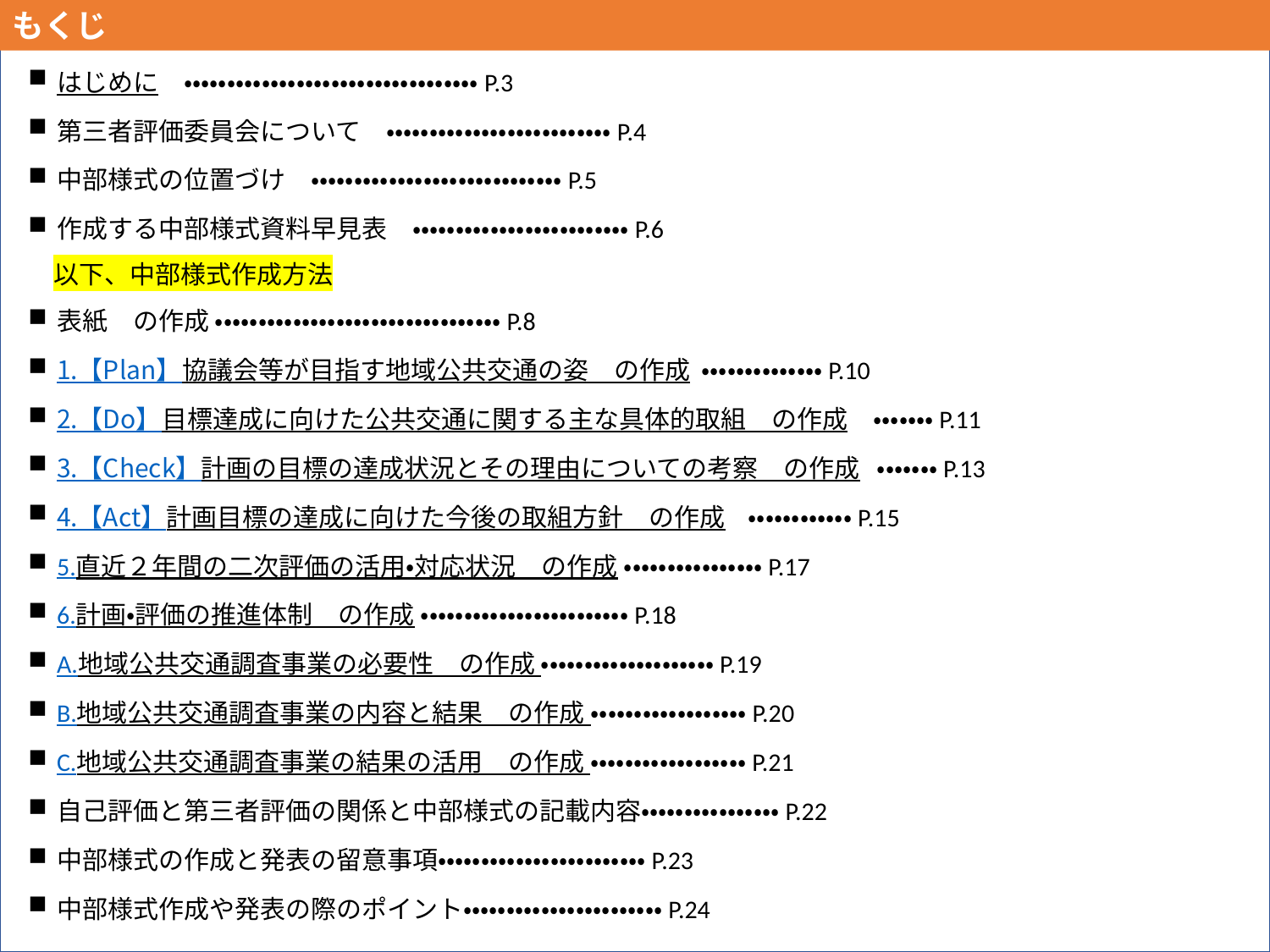

2
もくじ
はじめに　・・・・・・・・・・・・・・・・・・・・・・・・・・・・・・・・・・P.3
第三者評価委員会について　・・・・・・・・・・・・・・・・・・・・・・・・・・P.4
中部様式の位置づけ　・・・・・・・・・・・・・・・・・・・・・・・・・・・・・P.5
作成する中部様式資料早見表　・・・・・・・・・・・・・・・・・・・・・・・・・P.6
　以下、中部様式作成方法
表紙　の作成 ・・・・・・・・・・・・・・・・・・・・・・・・・・・・・・・・・P.8
1.【Plan】協議会等が目指す地域公共交通の姿　の作成  ・・・・・・・・・・・・・・P.10
2.【Do】目標達成に向けた公共交通に関する主な具体的取組　の作成　・・・・・・・P.11
3.【Check】計画の目標の達成状況とその理由についての考察　の作成   ・・・・・・・P.13
4.【Act】計画目標の達成に向けた今後の取組方針　の作成    ・・・・・・・・・・・・P.15
5.直近２年間の二次評価の活用・対応状況　の作成 ・・・・・・・・・・・・・・・・P.17
6.計画・評価の推進体制　の作成 ・・・・・・・・・・・・・・・・・・・・・・・・P.18
A.地域公共交通調査事業の必要性　の作成 ・・・・・・・・・・・・・・・・・・・・P.19
B.地域公共交通調査事業の内容と結果　の作成 ・・・・・・・・・・・・・・・・・・P.20
C.地域公共交通調査事業の結果の活用　の作成 ・・・・・・・・・・・・・・・・・・P.21
自己評価と第三者評価の関係と中部様式の記載内容・・・・・・・・・・・・・・・・P.22
中部様式の作成と発表の留意事項・・・・・・・・・・・・・・・・・・・・・・・・P.23
中部様式作成や発表の際のポイント・・・・・・・・・・・・・・・・・・・・・・・P.24